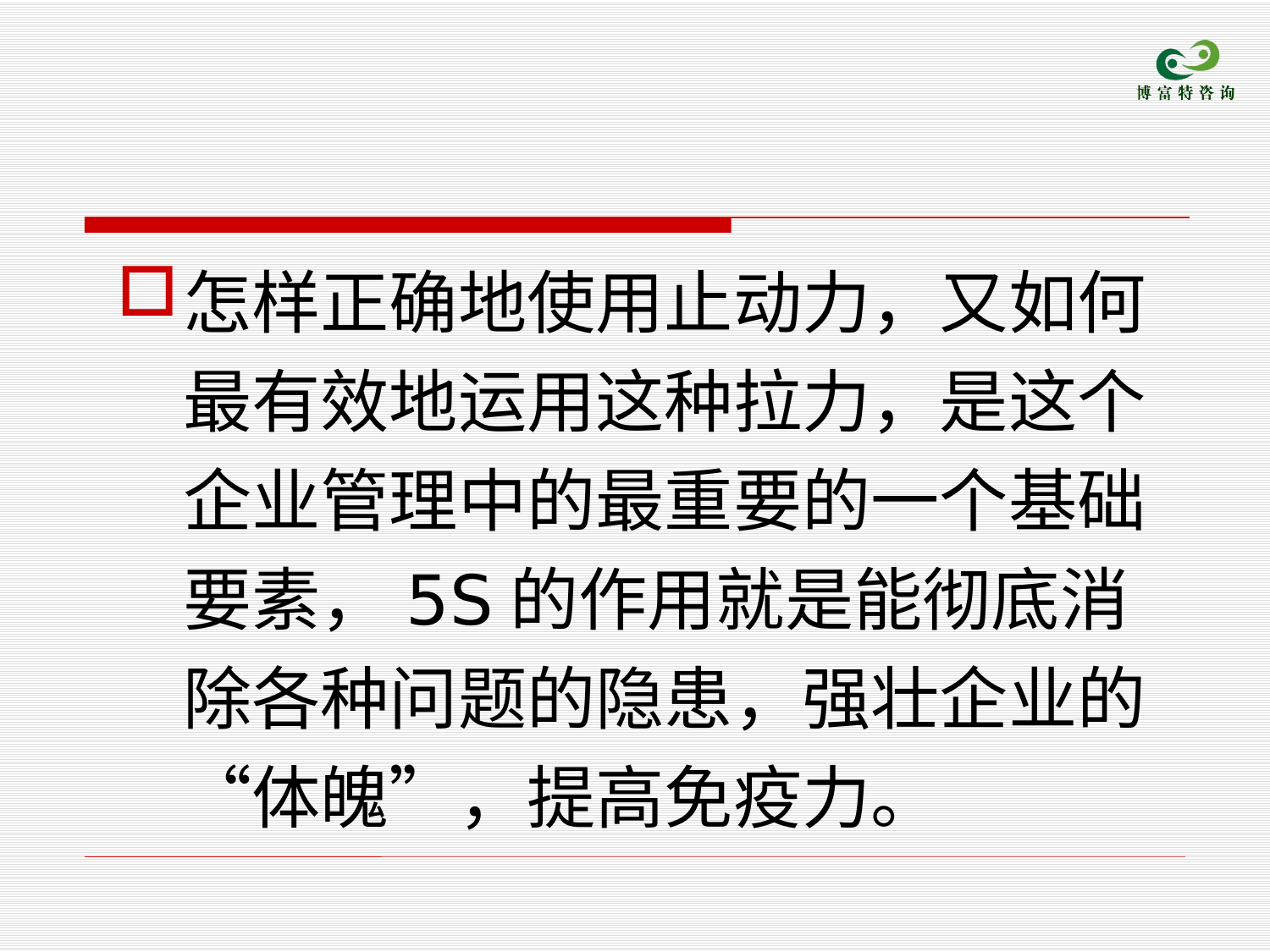

怎样正确地使用止动力，又如何最有效地运用这种拉力，是这个企业管理中的最重要的一个基础要素，5S的作用就是能彻底消除各种问题的隐患，强壮企业的“体魄”，提高免疫力。
33